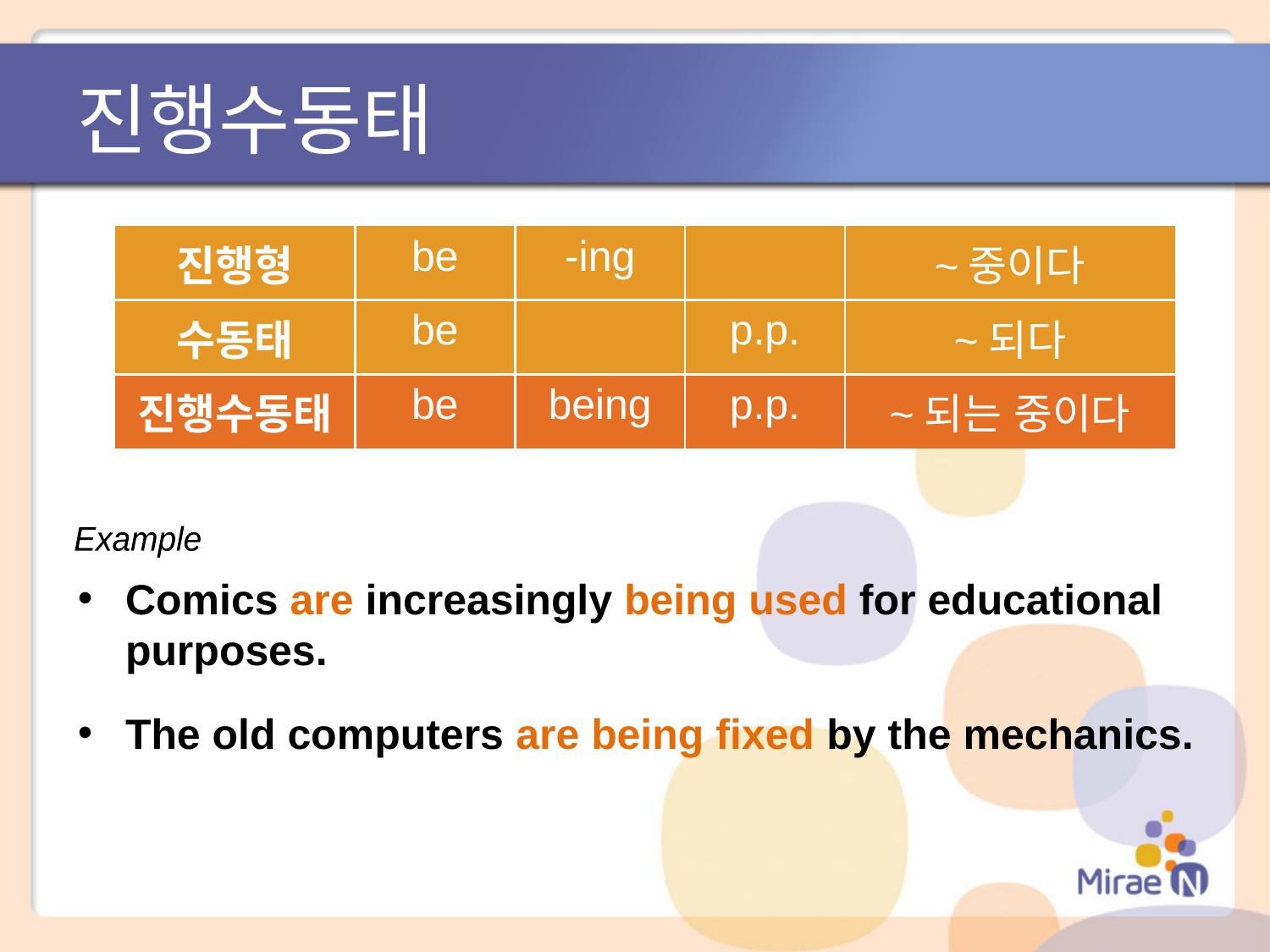

# 진행수동태
| 진행형 | be | -ing |  | ~중이다 |
| --- | --- | --- | --- | --- |
| 수동태 | be |  | p.p. | ~되다 |
| 진행수동태 | be | being | p.p. | ~되는 중이다 |
Example
Comics are increasingly being used for educational purposes.

The old computers are being fixed by the mechanics.